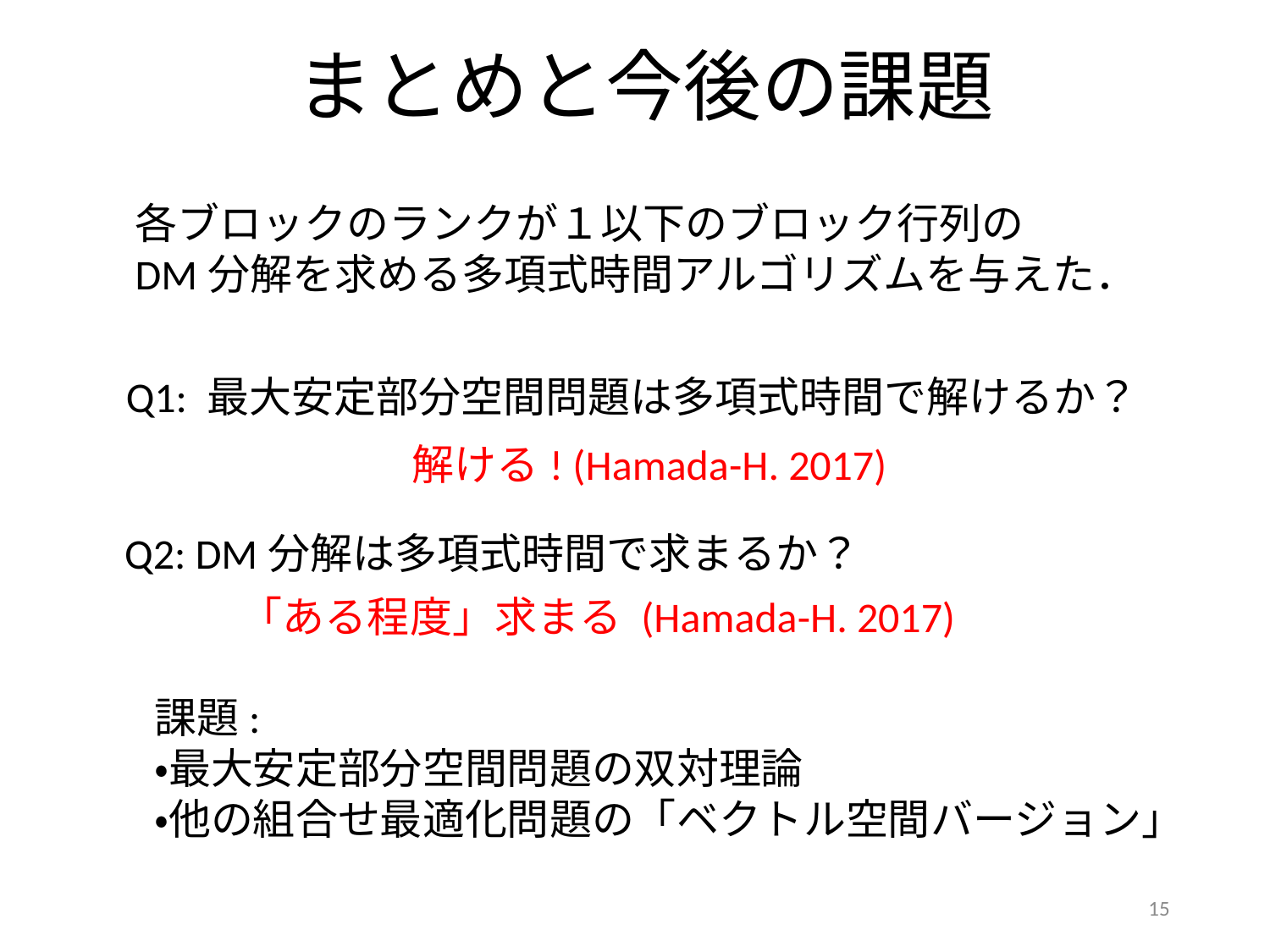

まとめと今後の課題
各ブロックのランクが１以下のブロック行列の
DM分解を求める多項式時間アルゴリズムを与えた．
Q1: 最大安定部分空間問題は多項式時間で解けるか？
解ける! (Hamada-H. 2017)
Q2: DM分解は多項式時間で求まるか？
「ある程度」求まる (Hamada-H. 2017)
課題:
・最大安定部分空間問題の双対理論
・他の組合せ最適化問題の「ベクトル空間バージョン」
15